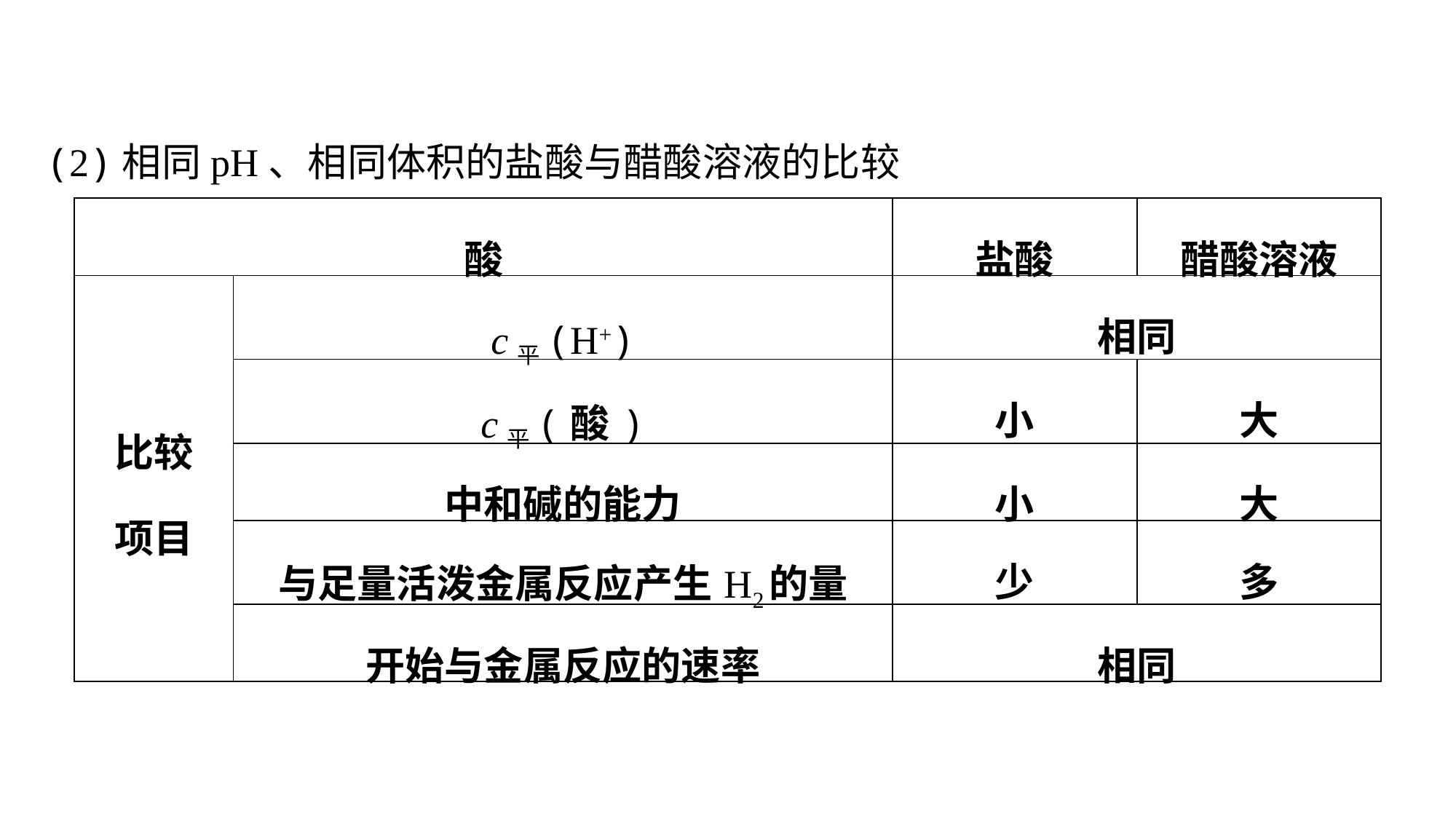

(2)相同pH、相同体积的盐酸与醋酸溶液的比较
| 酸 |  | 盐酸 | 醋酸溶液 |
| --- | --- | --- | --- |
| 比较 项目 | c平(H+) | 相同 |  |
|  | c平(酸) | 小 | 大 |
|  | 中和碱的能力 | 小 | 大 |
|  | 与足量活泼金属反应产生H2的量 | 少 | 多 |
|  | 开始与金属反应的速率 | 相同 |  |